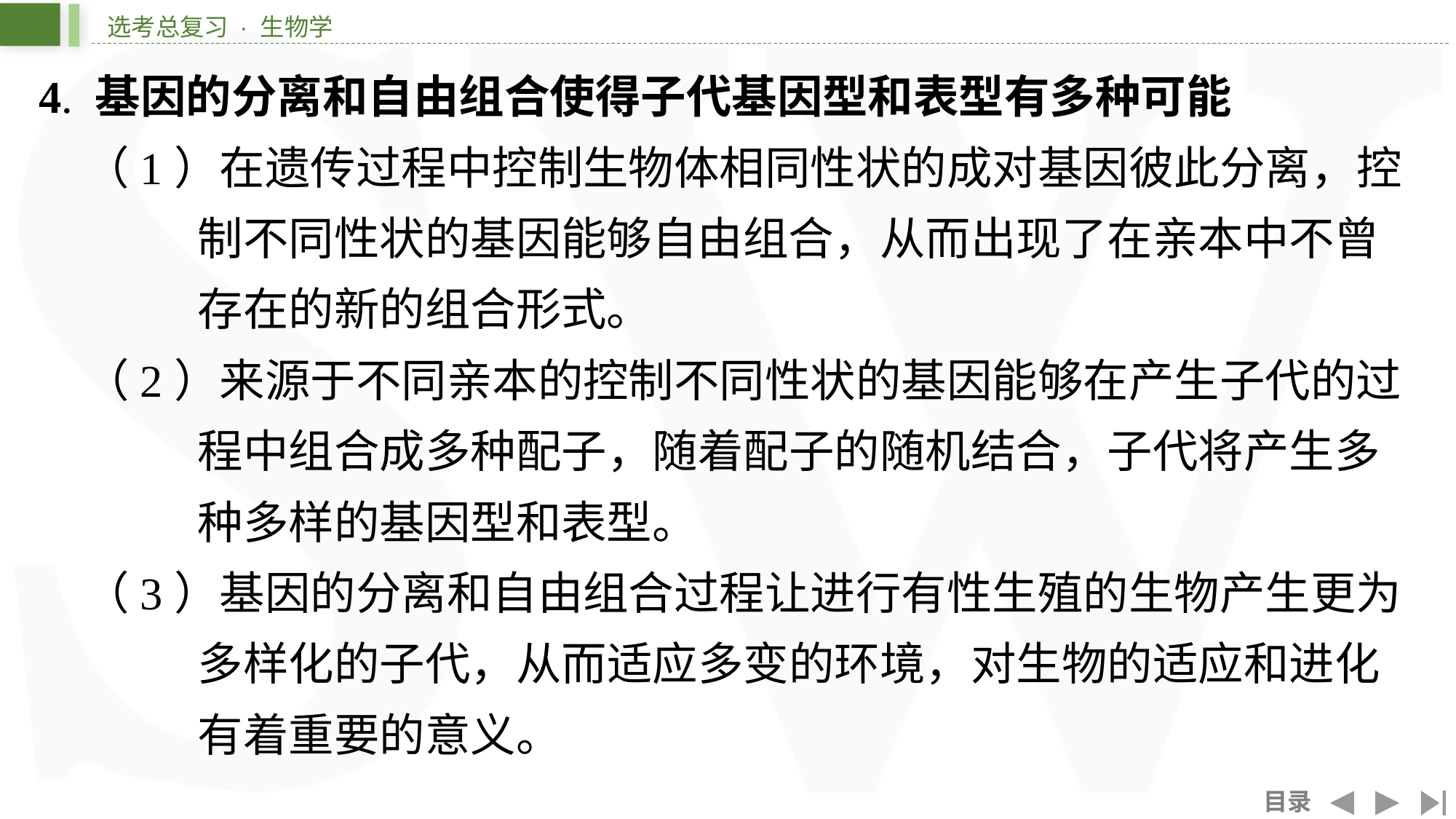

4. 基因的分离和自由组合使得子代基因型和表型有多种可能
（1）在遗传过程中控制生物体相同性状的成对基因彼此分离，控
制不同性状的基因能够自由组合，从而出现了在亲本中不曾
存在的新的组合形式。
（2）来源于不同亲本的控制不同性状的基因能够在产生子代的过
程中组合成多种配子，随着配子的随机结合，子代将产生多
种多样的基因型和表型。
（3）基因的分离和自由组合过程让进行有性生殖的生物产生更为
多样化的子代，从而适应多变的环境，对生物的适应和进化
有着重要的意义。